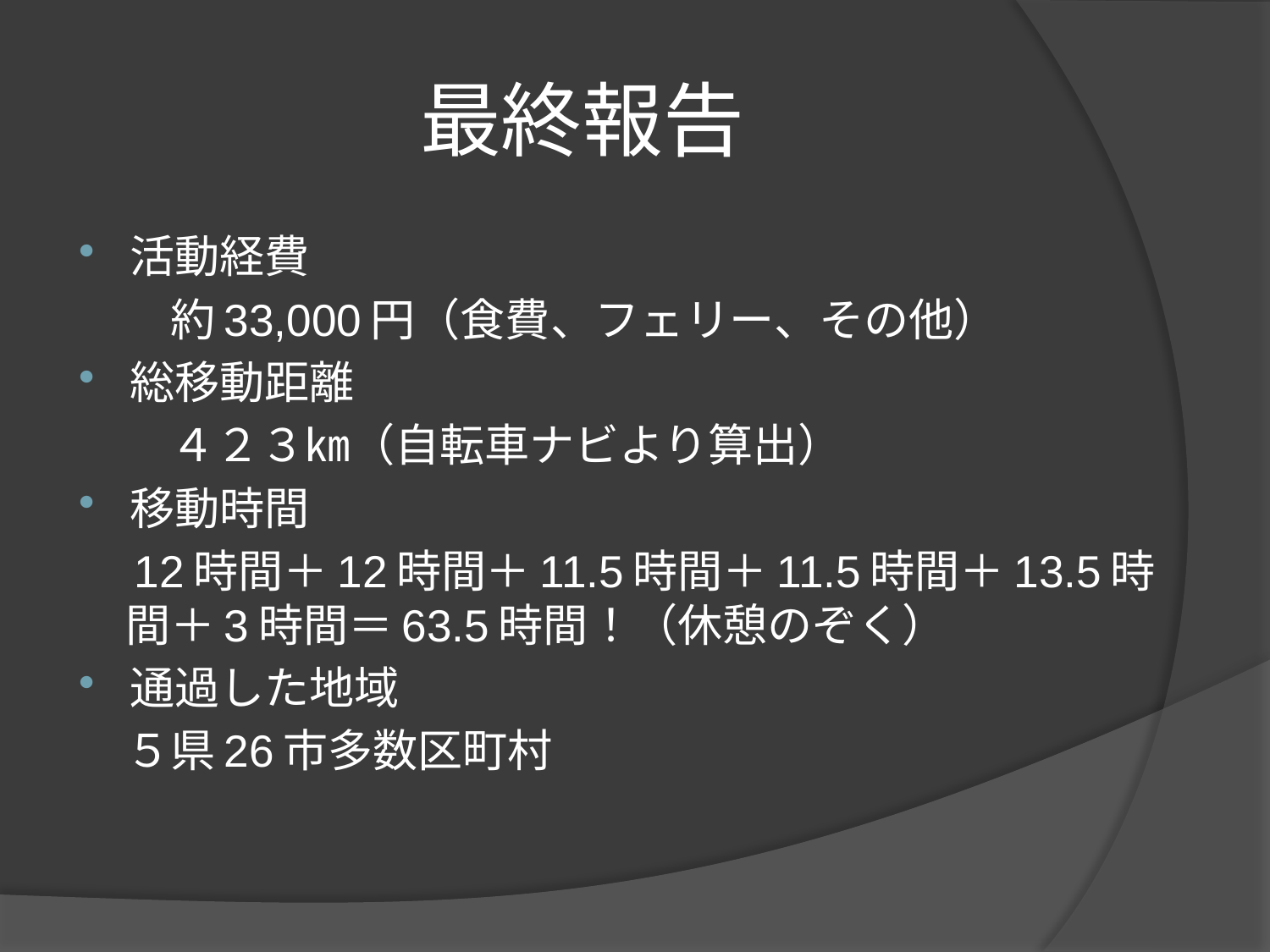

# 最終報告
活動経費
　　約33,000円（食費、フェリー、その他）
総移動距離
　　４２３㎞（自転車ナビより算出）
移動時間
　12時間＋12時間＋11.5時間＋11.5時間＋13.5時　間＋3時間＝63.5時間！（休憩のぞく）
通過した地域
　５県26市多数区町村